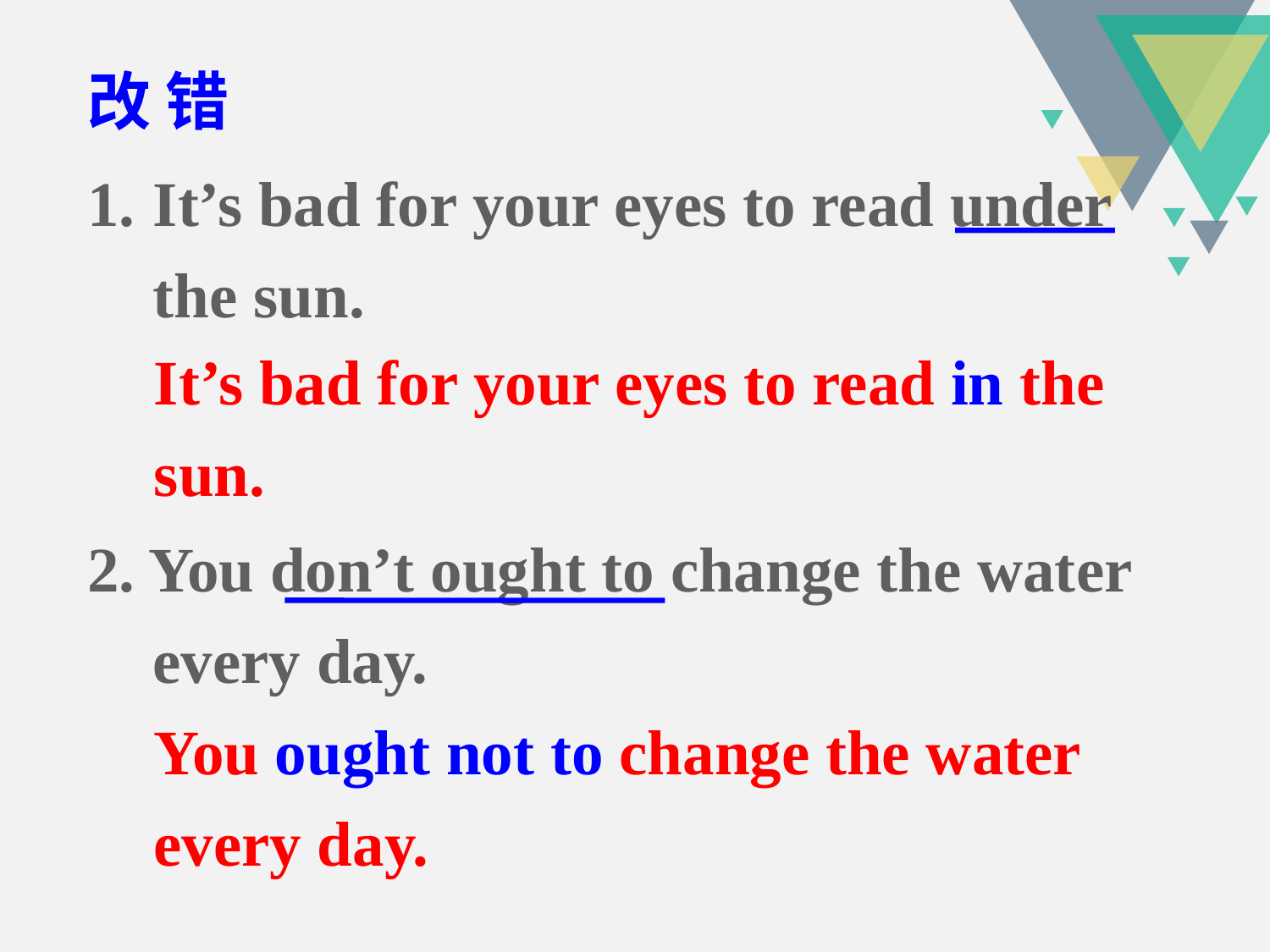

改 错
It’s bad for your eyes to read under the sun.

2. You don’t ought to change the water every day.

It’s bad for your eyes to read in the sun.

You ought not to change the water every day.